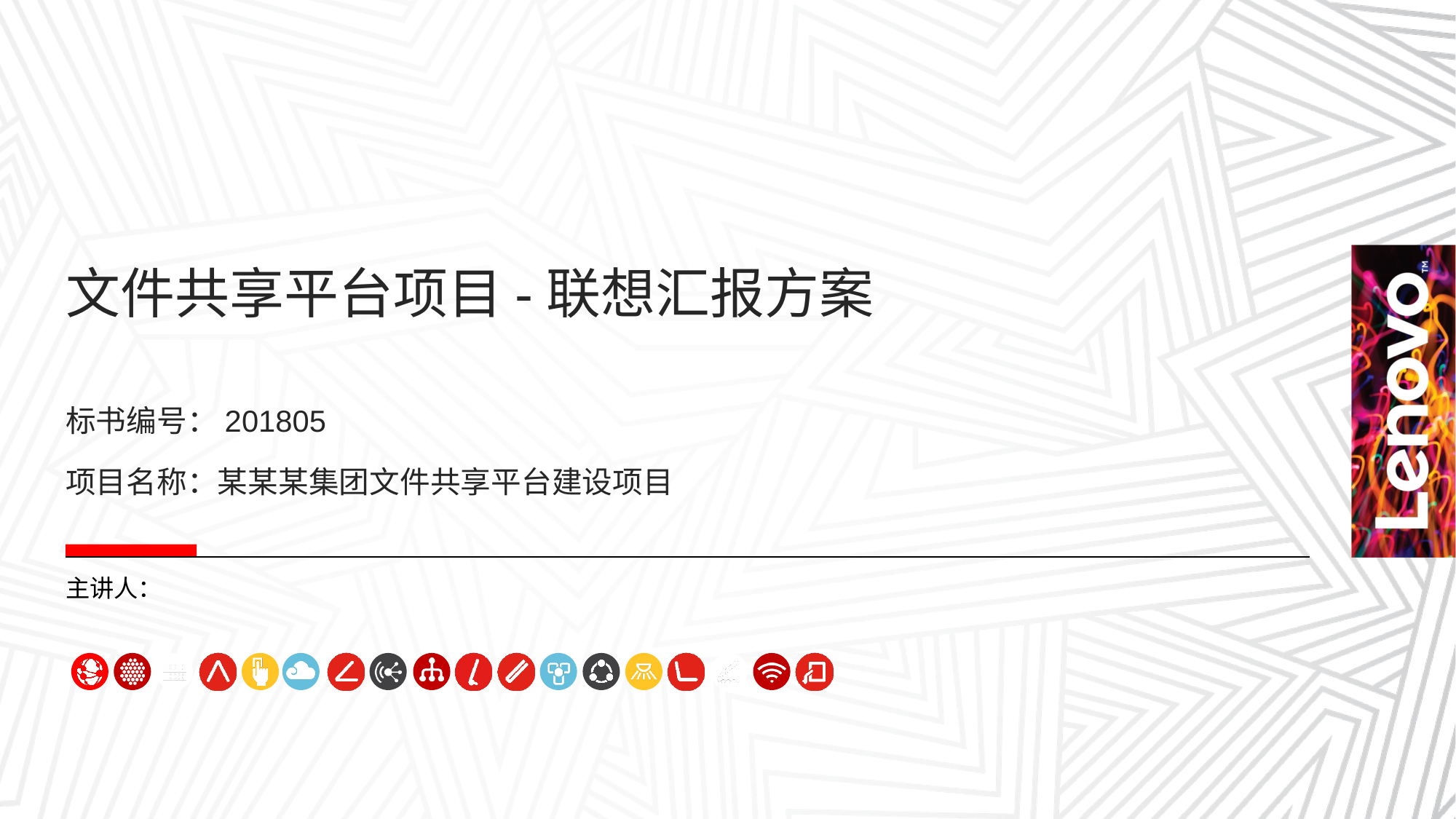

# 文件共享平台项目-联想汇报方案
标书编号：201805
项目名称：某某某集团文件共享平台建设项目
主讲人：